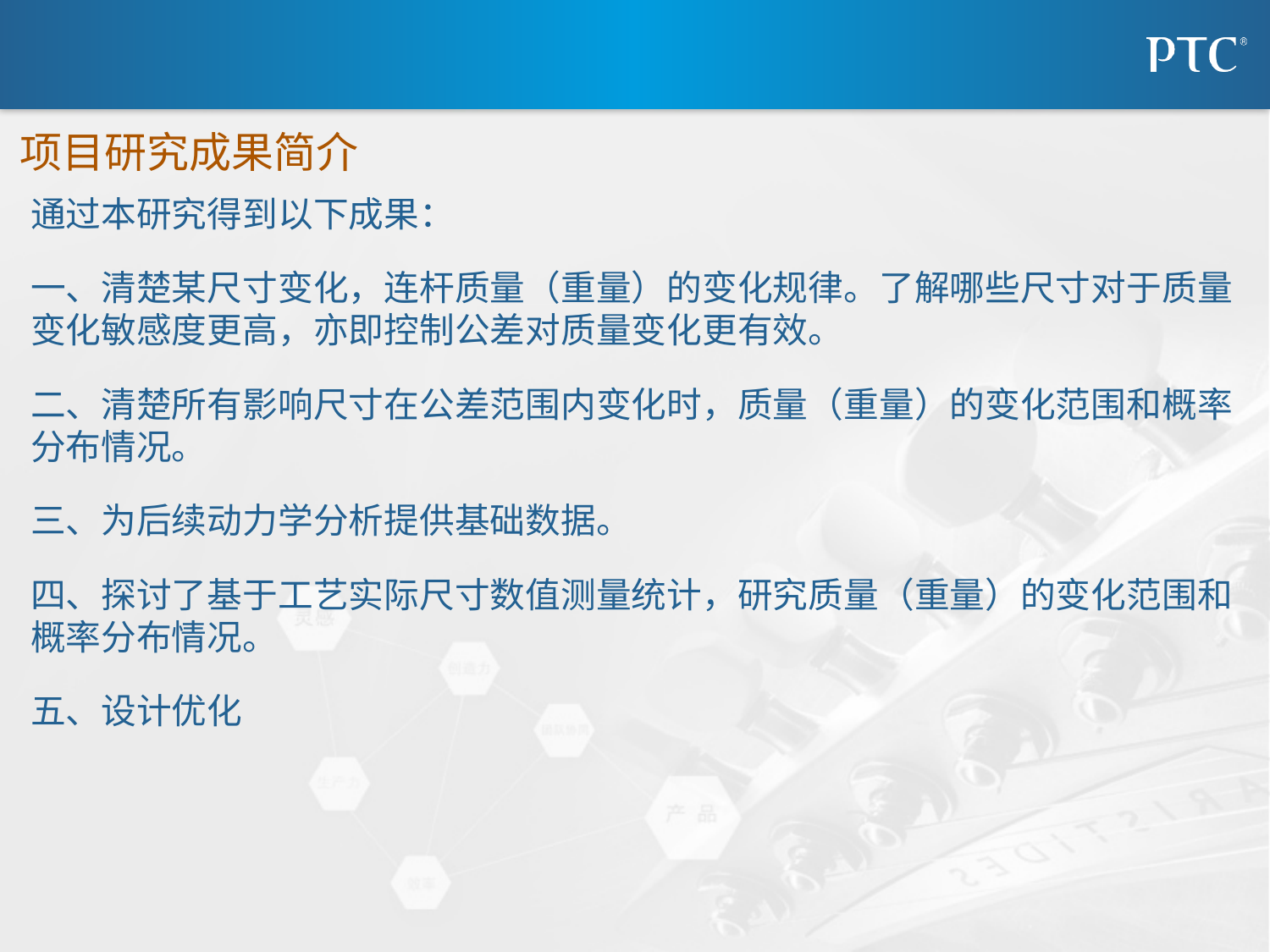

# 项目研究成果简介
通过本研究得到以下成果：
一、清楚某尺寸变化，连杆质量（重量）的变化规律。了解哪些尺寸对于质量变化敏感度更高，亦即控制公差对质量变化更有效。
二、清楚所有影响尺寸在公差范围内变化时，质量（重量）的变化范围和概率分布情况。
三、为后续动力学分析提供基础数据。
四、探讨了基于工艺实际尺寸数值测量统计，研究质量（重量）的变化范围和概率分布情况。
五、设计优化